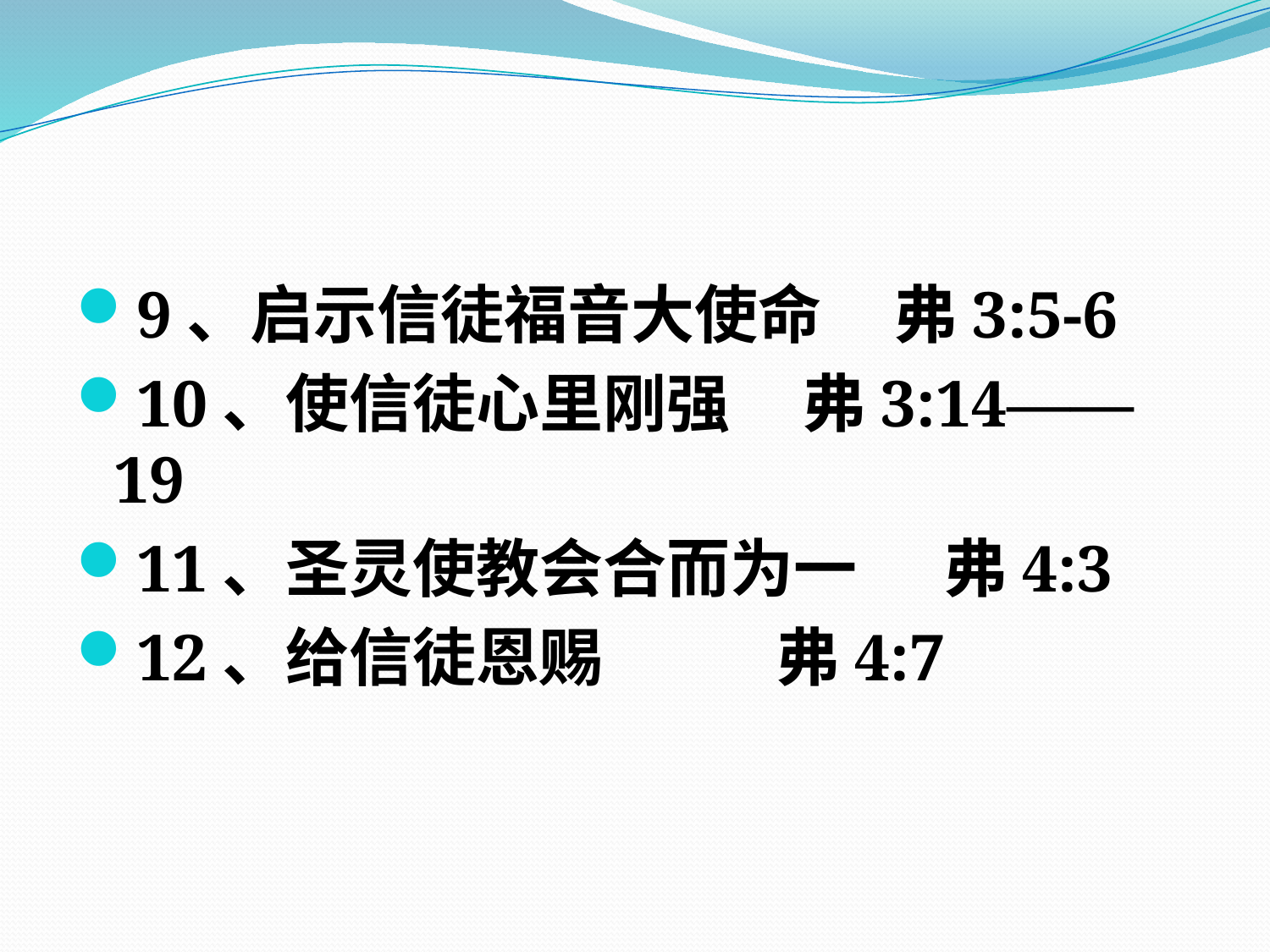

#
9、启示信徒福音大使命     弗3:5-6
10、使信徒心里刚强     弗3:14——19
11、圣灵使教会合而为一      弗4:3
12、给信徒恩赐            弗4:7